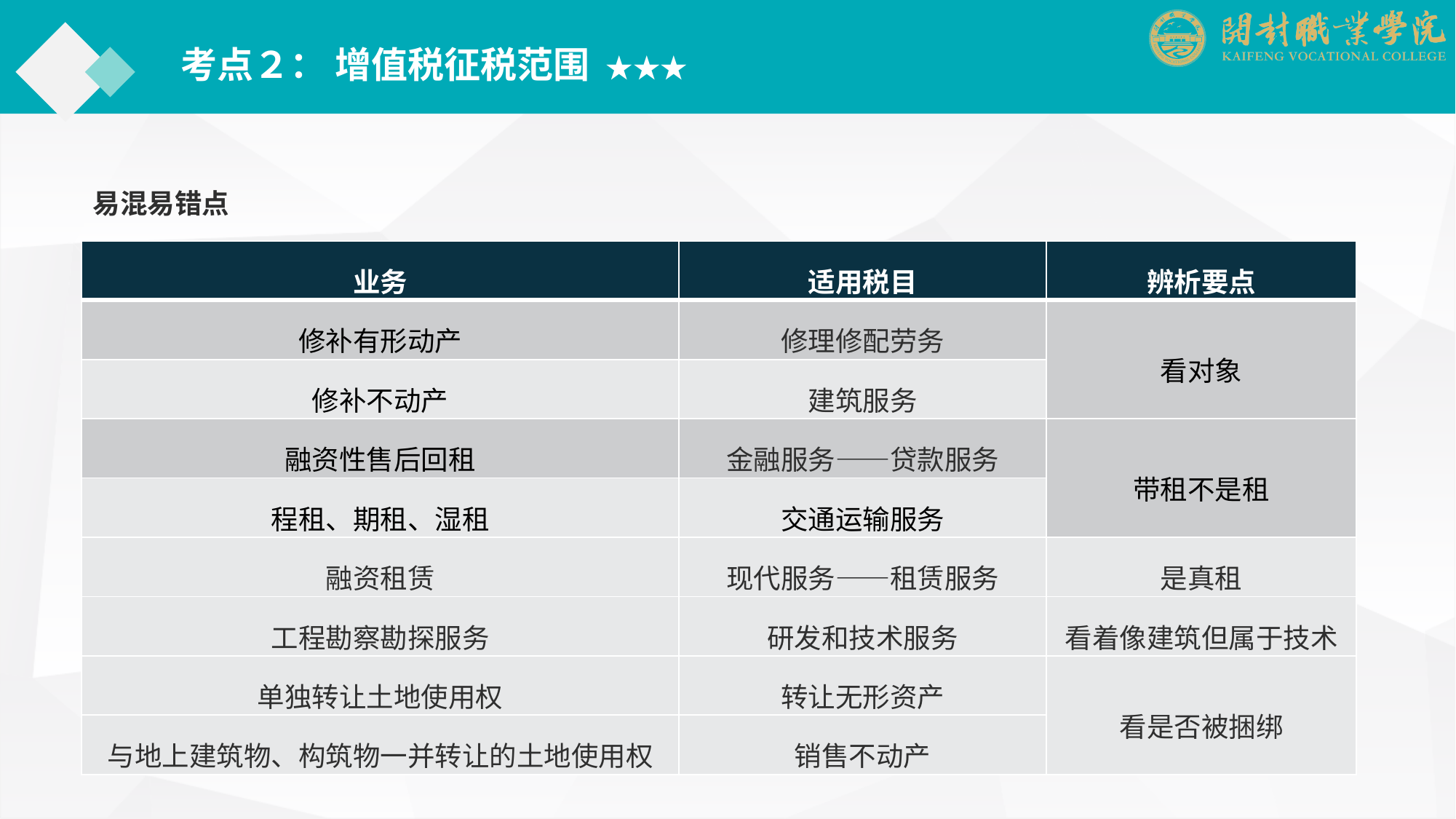

考点２： 增值税征税范围  ★★★
易混易错点
| 业务 | 适用税目 | 辨析要点 |
| --- | --- | --- |
| 修补有形动产 | 修理修配劳务 | 看对象 |
| 修补不动产 | 建筑服务 |  |
| 融资性售后回租 | 金融服务——贷款服务 | 带租不是租 |
| 程租、期租、湿租 | 交通运输服务 |  |
| 融资租赁 | 现代服务——租赁服务 | 是真租 |
| 工程勘察勘探服务 | 研发和技术服务 | 看着像建筑但属于技术 |
| 单独转让土地使用权 | 转让无形资产 | 看是否被捆绑 |
| 与地上建筑物、构筑物一并转让的土地使用权 | 销售不动产 |  |